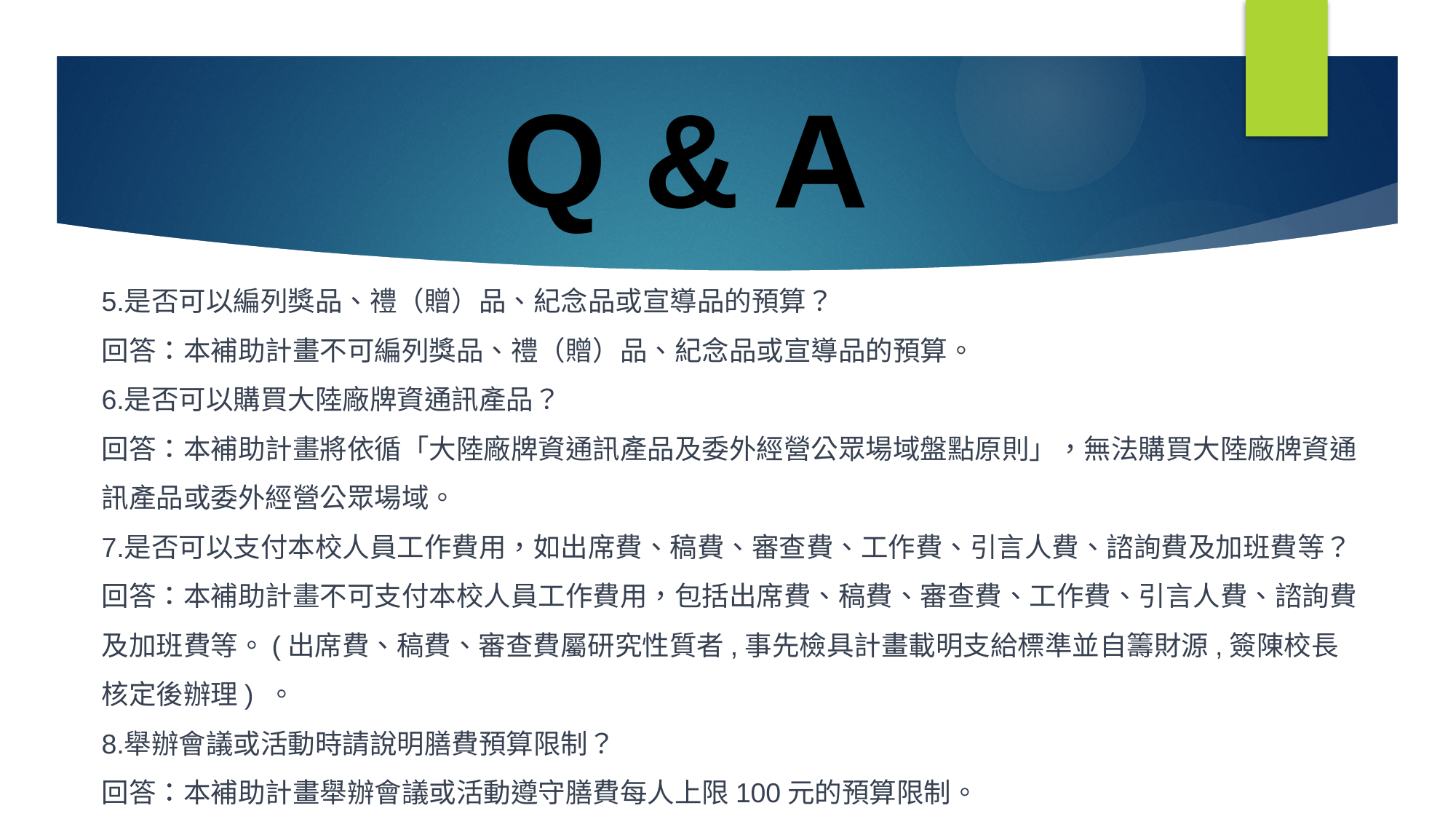

Q & A
是否可以編列獎品、禮（贈）品、紀念品或宣導品的預算？
回答：本補助計畫不可編列獎品、禮（贈）品、紀念品或宣導品的預算。
是否可以購買大陸廠牌資通訊產品？
回答：本補助計畫將依循「大陸廠牌資通訊產品及委外經營公眾場域盤點原則」，無法購買大陸廠牌資通訊產品或委外經營公眾場域。
是否可以支付本校人員工作費用，如出席費、稿費、審查費、工作費、引言人費、諮詢費及加班費等？
回答：本補助計畫不可支付本校人員工作費用，包括出席費、稿費、審查費、工作費、引言人費、諮詢費及加班費等。(出席費、稿費、審查費屬研究性質者,事先檢具計畫載明支給標準並自籌財源,簽陳校長核定後辦理) 。
舉辦會議或活動時請說明膳費預算限制？
回答：本補助計畫舉辦會議或活動遵守膳費每人上限100元的預算限制。